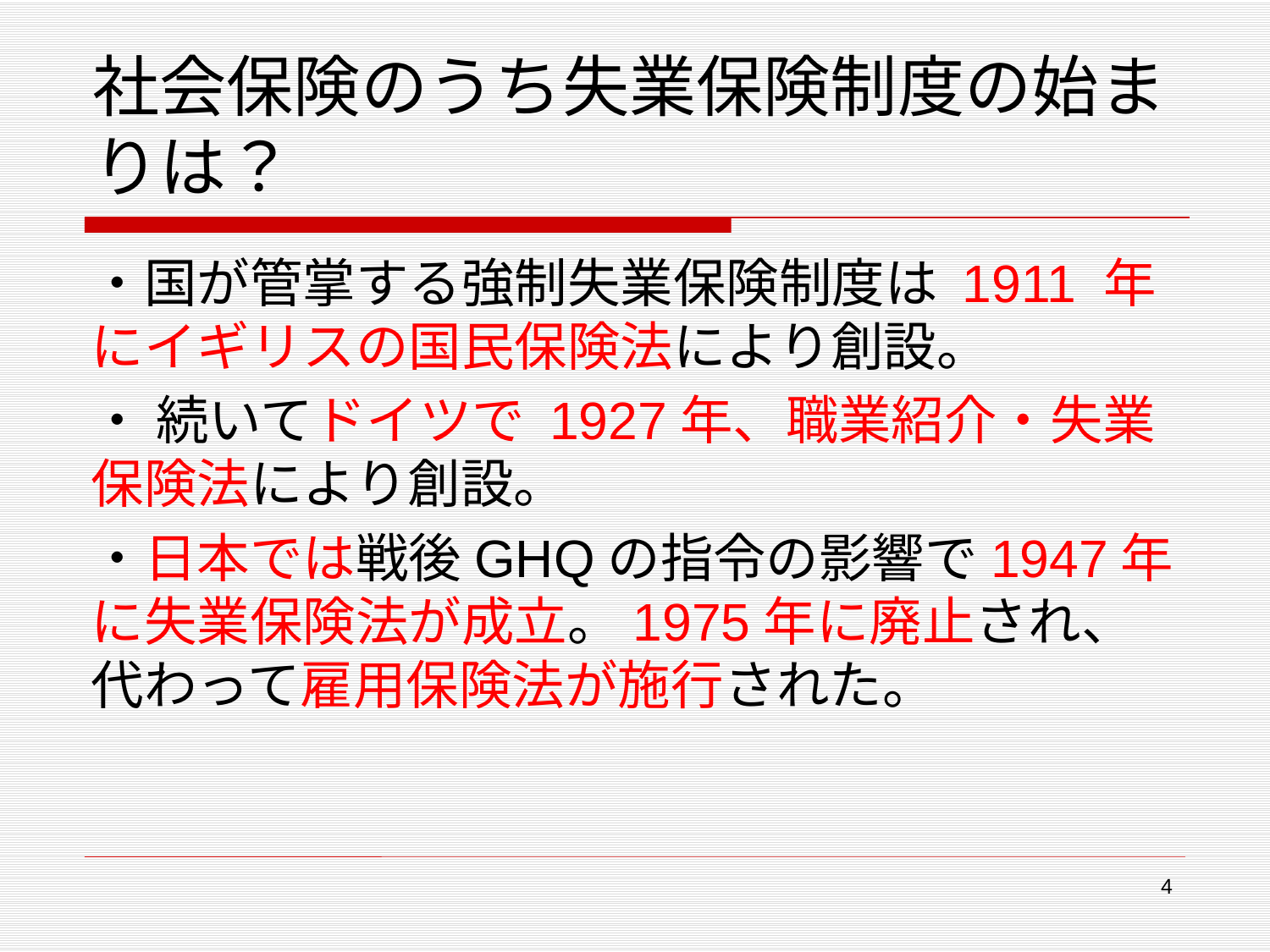

# 社会保険のうち失業保険制度の始まりは？
・国が管掌する強制失業保険制度は 1911 年にイギリスの国民保険法により創設。
・ 続いてドイツで 1927年、職業紹介・失業保険法により創設。
・日本では戦後GHQの指令の影響で1947年に失業保険法が成立。1975年に廃止され、代わって雇用保険法が施行された。

4